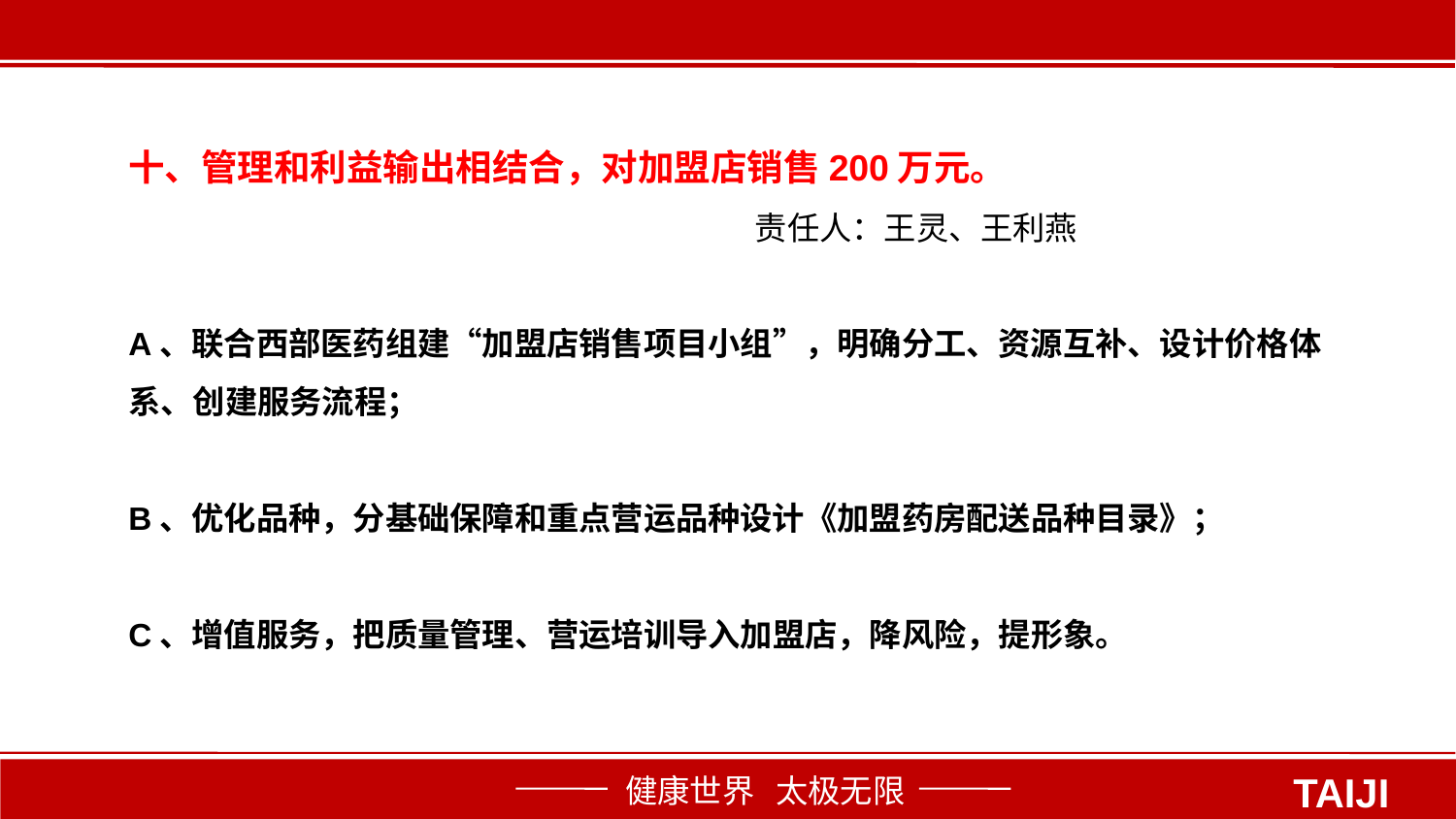

十、管理和利益输出相结合，对加盟店销售200万元。
                                                                                     责任人：王灵、王利燕

A、联合西部医药组建“加盟店销售项目小组”，明确分工、资源互补、设计价格体系、创建服务流程；

B、优化品种，分基础保障和重点营运品种设计《加盟药房配送品种目录》；

C、增值服务，把质量管理、营运培训导入加盟店，降风险，提形象。